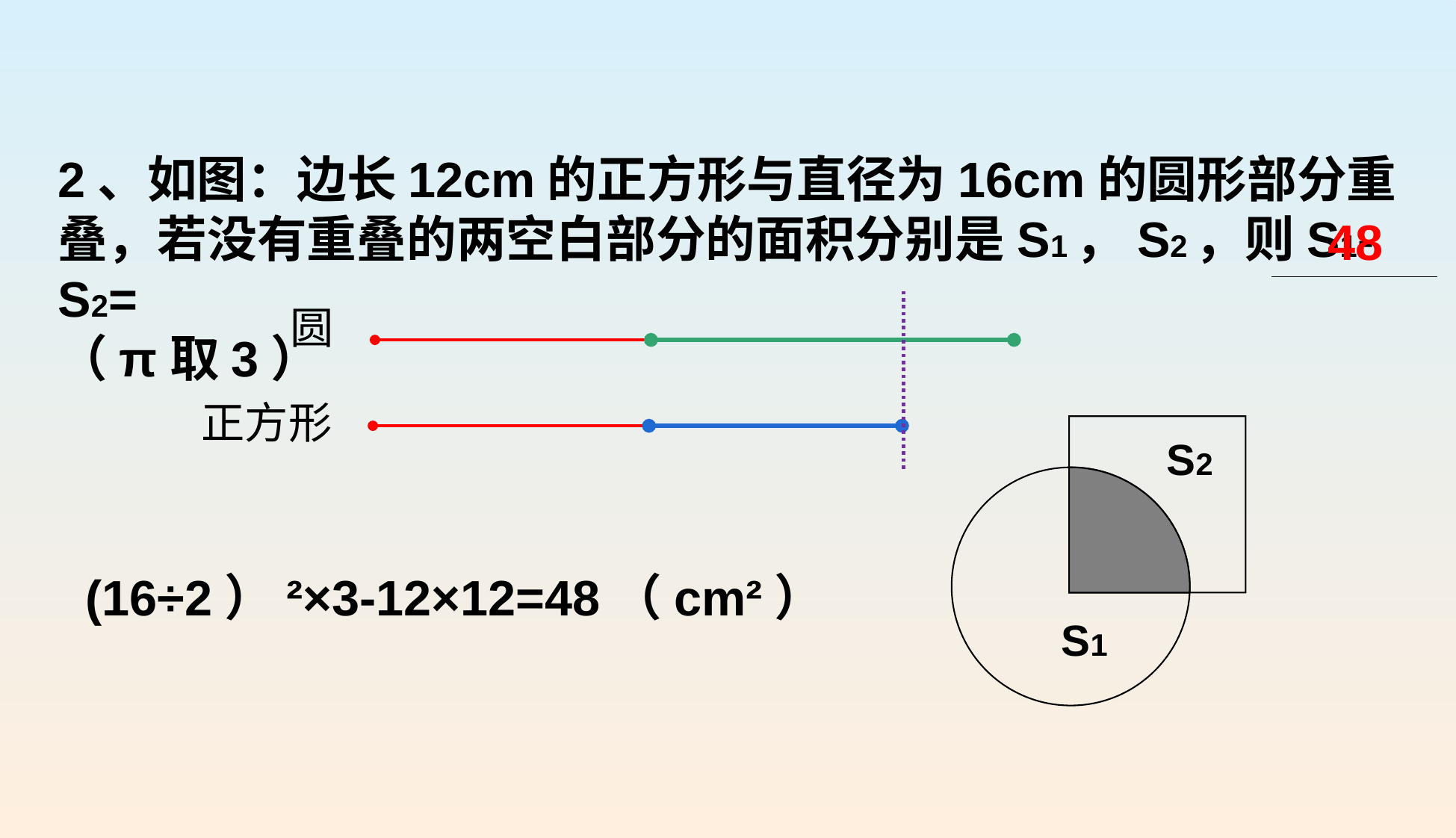

2、如图：边长12cm的正方形与直径为16cm的圆形部分重叠，若没有重叠的两空白部分的面积分别是S1，S2，则S1-S2=
（π取3）

  (16÷2）²×3-12×12=48（cm²）

48
圆
正方形

S2

S1